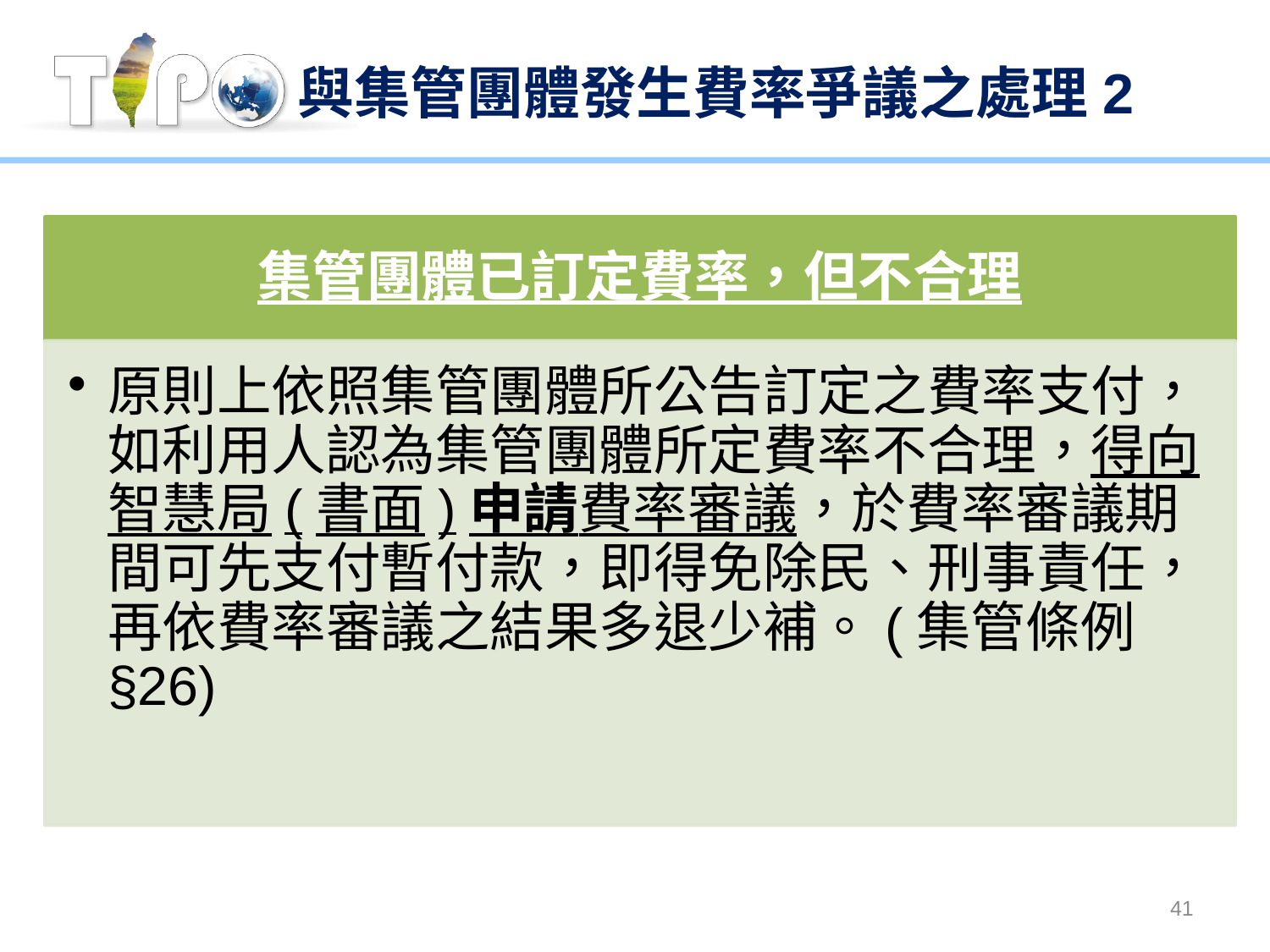

# 與集管團體發生費率爭議之處理2
集管團體已訂定費率，但不合理
原則上依照集管團體所公告訂定之費率支付，如利用人認為集管團體所定費率不合理，得向智慧局(書面)申請費率審議，於費率審議期間可先支付暫付款，即得免除民、刑事責任，再依費率審議之結果多退少補。(集管條例§26)
41